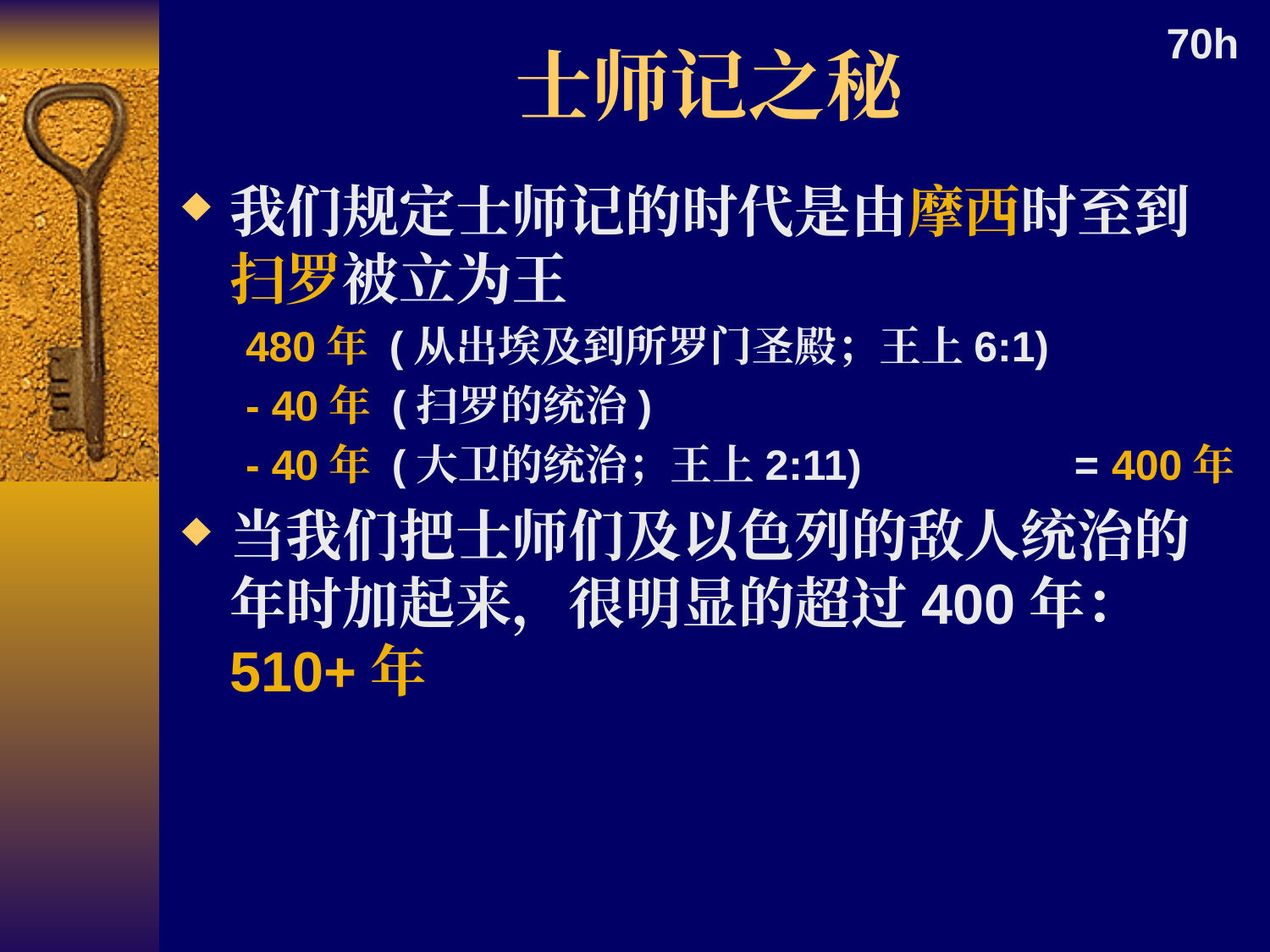

# 士师记之秘
70h
我们规定士师记的时代是由摩西时至到扫罗被立为王
480年 (从出埃及到所罗门圣殿；王上6:1)
- 40年 (扫罗的统治)
- 40年 (大卫的统治；王上2:11)                  = 400年
当我们把士师们及以色列的敌人统治的年时加起来，很明显的超过400年：510+年